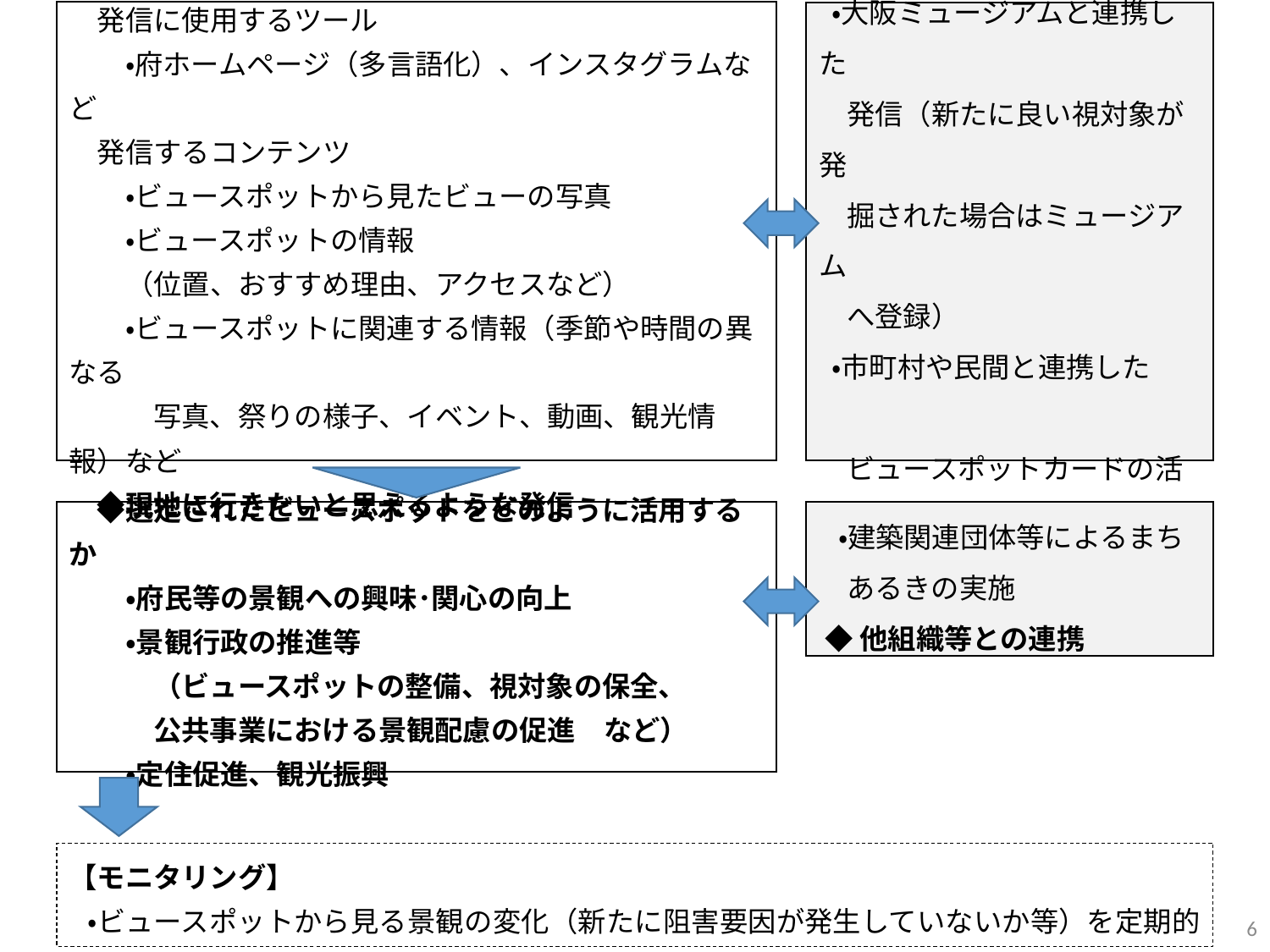

［発信］
　発信に使用するツール
　　・府ホームページ（多言語化）、インスタグラムなど
　発信するコンテンツ
　　・ビュースポットから見たビューの写真
　　・ビュースポットの情報
　　（位置、おすすめ理由、アクセスなど）
　　・ビュースポットに関連する情報（季節や時間の異なる
　　　写真、祭りの様子、イベント、動画、観光情報）など
　◆現地に行きたいと思えるような発信
 ◆市町村との連携
 ◆民間企業等との連携
 ・大阪ミュージアムと連携した
　発信（新たに良い視対象が発
　掘された場合はミュージアム
　へ登録）
 ・市町村や民間と連携した
　ビュースポットカードの活用に
　より現地への来訪を誘導

　◆選定されたビュースポットをどのように活用するか
　　・府民等の景観への興味･関心の向上
　　・景観行政の推進等
　　　（ビュースポットの整備、視対象の保全、
　　　公共事業における景観配慮の促進　など）
　　・定住促進、観光振興
  ・建築関連団体等によるまち
　あるきの実施
 ◆他組織等との連携

【モニタリング】
・ビュースポットから見る景観の変化（新たに阻害要因が発生していないか等）を定期的に確認
6